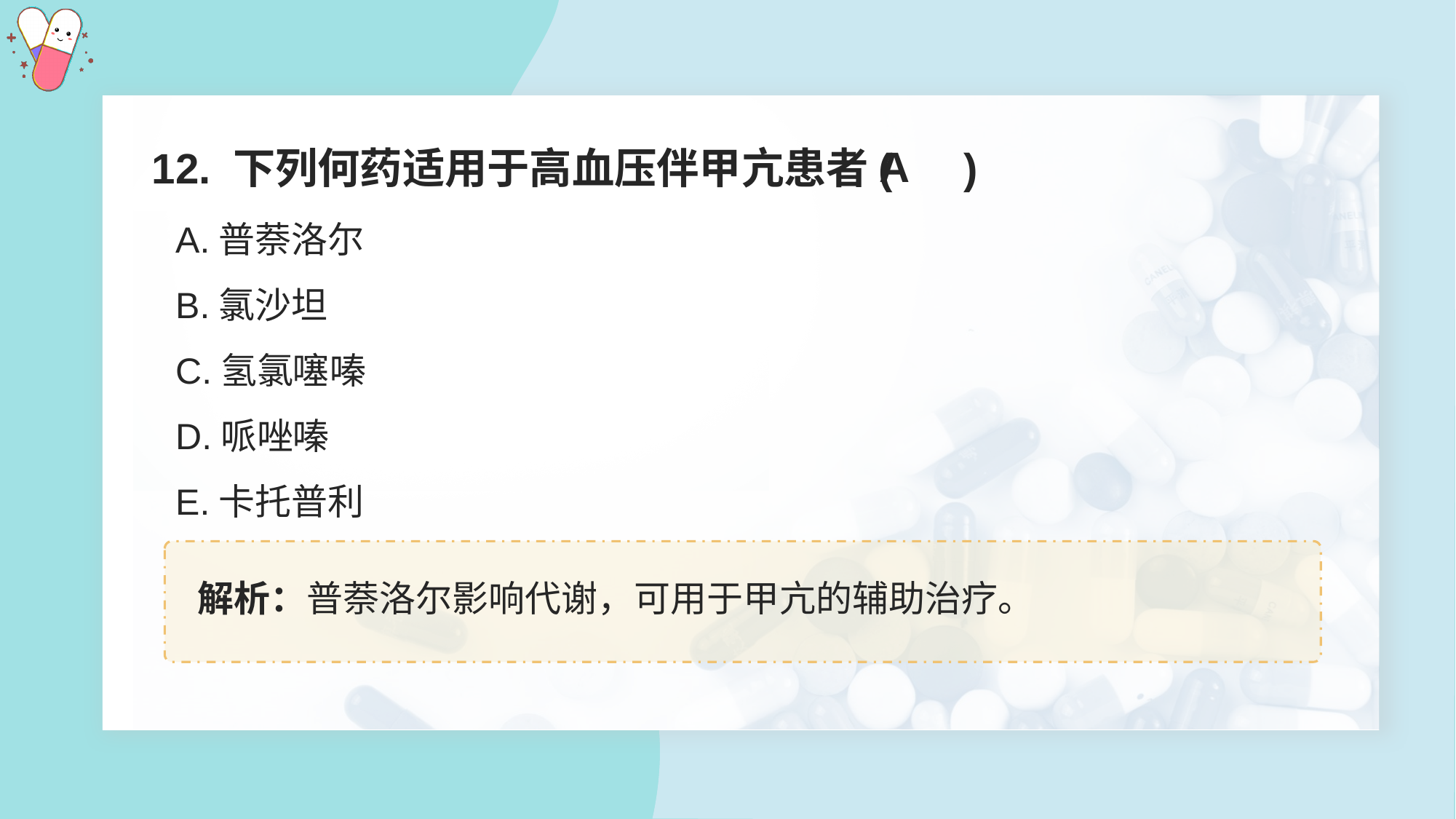

12. 下列何药适用于高血压伴甲亢患者(      )
A
A.普萘洛尔
B.氯沙坦
C.氢氯噻嗪
D.哌唑嗪
E.卡托普利

解析：普萘洛尔影响代谢，可用于甲亢的辅助治疗。